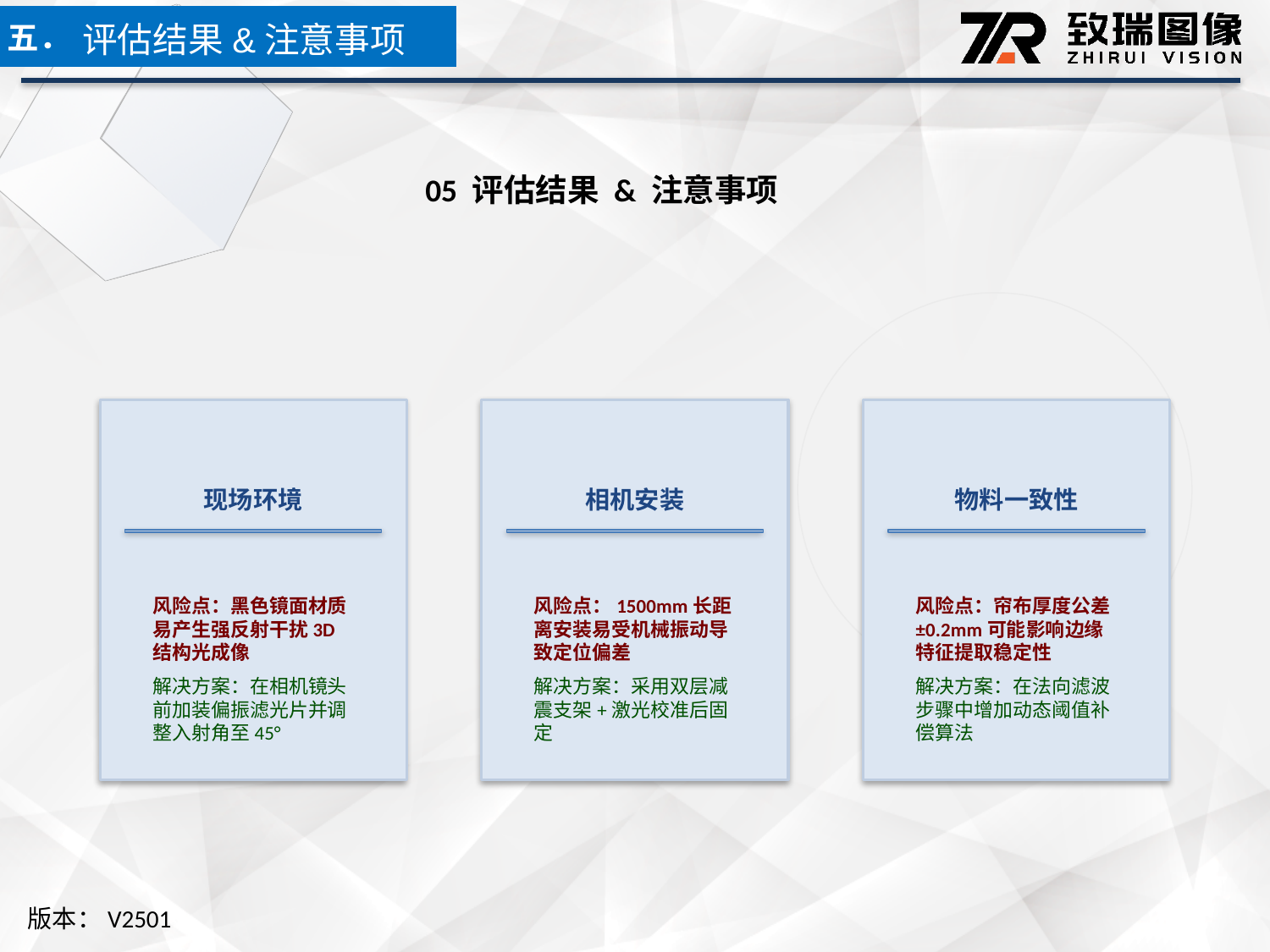

五．
评估结果&注意事项

05 评估结果 & 注意事项

现场环境

相机安装

物料一致性

风险点：黑色镜面材质易产生强反射干扰3D结构光成像
解决方案：在相机镜头前加装偏振滤光片并调整入射角至45°

风险点：1500mm长距离安装易受机械振动导致定位偏差
解决方案：采用双层减震支架+激光校准后固定

风险点：帘布厚度公差±0.2mm可能影响边缘特征提取稳定性
解决方案：在法向滤波步骤中增加动态阈值补偿算法